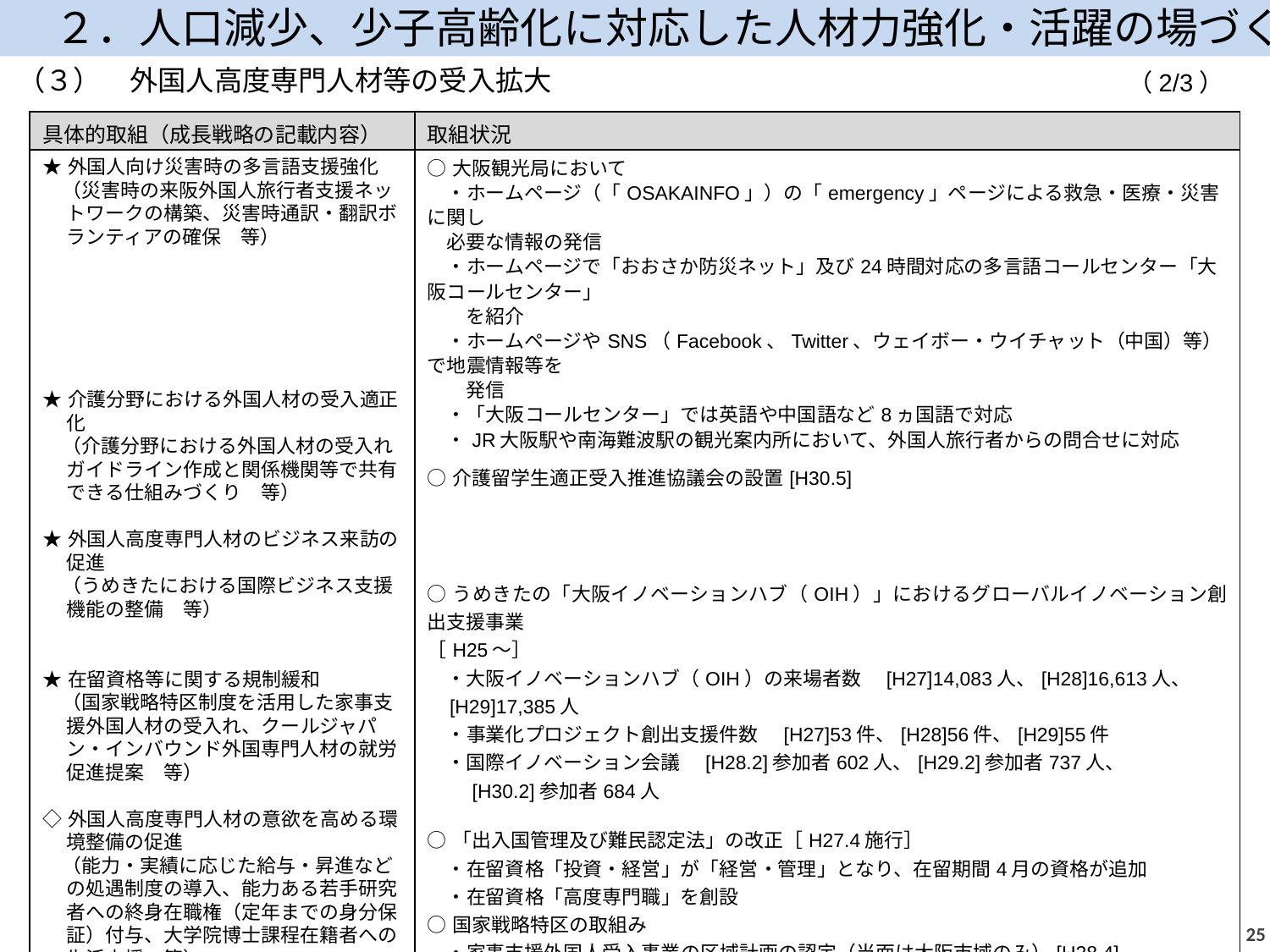

２．人口減少、少子高齢化に対応した人材力強化・活躍の場づくり
（３）　外国人高度専門人材等の受入拡大
（2/3）
| 具体的取組（成長戦略の記載内容） | 取組状況 |
| --- | --- |
| ★外国人向け災害時の多言語支援強化 　（災害時の来阪外国人旅行者支援ネットワークの構築、災害時通訳・翻訳ボランティアの確保　等） ★介護分野における外国人材の受入適正化 　（介護分野における外国人材の受入れガイドライン作成と関係機関等で共有できる仕組みづくり　等） ★外国人高度専門人材のビジネス来訪の促進 　（うめきたにおける国際ビジネス支援機能の整備　等） ★在留資格等に関する規制緩和 　（国家戦略特区制度を活用した家事支援外国人材の受入れ、クールジャパン・インバウンド外国専門人材の就労促進提案　等） ◇外国人高度専門人材の意欲を高める環境整備の促進 　（能力・実績に応じた給与・昇進などの処遇制度の導入、能力ある若手研究者への終身在職権（定年までの身分保証）付与、大学院博士課程在籍者への生活支援　等） | ○大阪観光局において 　・ホームページ（「OSAKAINFO」）の「emergency」ページによる救急・医療・災害に関し 必要な情報の発信 　・ホームページで「おおさか防災ネット」及び24時間対応の多言語コールセンター「大阪コールセンター」 　　を紹介 　・ホームページやSNS（Facebook、Twitter、ウェイボー・ウイチャット（中国）等）で地震情報等を 　　発信 　・「大阪コールセンター」では英語や中国語など8ヵ国語で対応 　・JR大阪駅や南海難波駅の観光案内所において、外国人旅行者からの問合せに対応 　 ○介護留学生適正受入推進協議会の設置[H30.5] 　 ○うめきたの「大阪イノベーションハブ（OIH）」におけるグローバルイノベーション創出支援事業 ［H25～］ 　・大阪イノベーションハブ（OIH）の来場者数　[H27]14,083人、[H28]16,613人、 [H29]17,385人 　・事業化プロジェクト創出支援件数　[H27]53件、[H28]56件、[H29]55件 　・国際イノベーション会議　[H28.2]参加者602人、[H29.2]参加者737人、 　　[H30.2]参加者684人 ○「出入国管理及び難民認定法」の改正［H27.4施行］ 　・在留資格「投資・経営」が「経営・管理」となり、在留期間4月の資格が追加 　・在留資格「高度専門職」を創設 ○国家戦略特区の取組み 　・家事支援外国人受入事業の区域計画の認定（当面は大阪市域のみ）[H28.4] 　・新たな措置に係る提案 　　…グローバル技能外国人人材受入れ拡大のための規制改革を提案し、当該規制改革の一部を盛り込む国家戦略特別区域法改正案が第193回通常国会で成立[H29.６] 　　…外国人調理師・製菓衛生師・理容師・美容師の就労について提案[H29.9] |
25